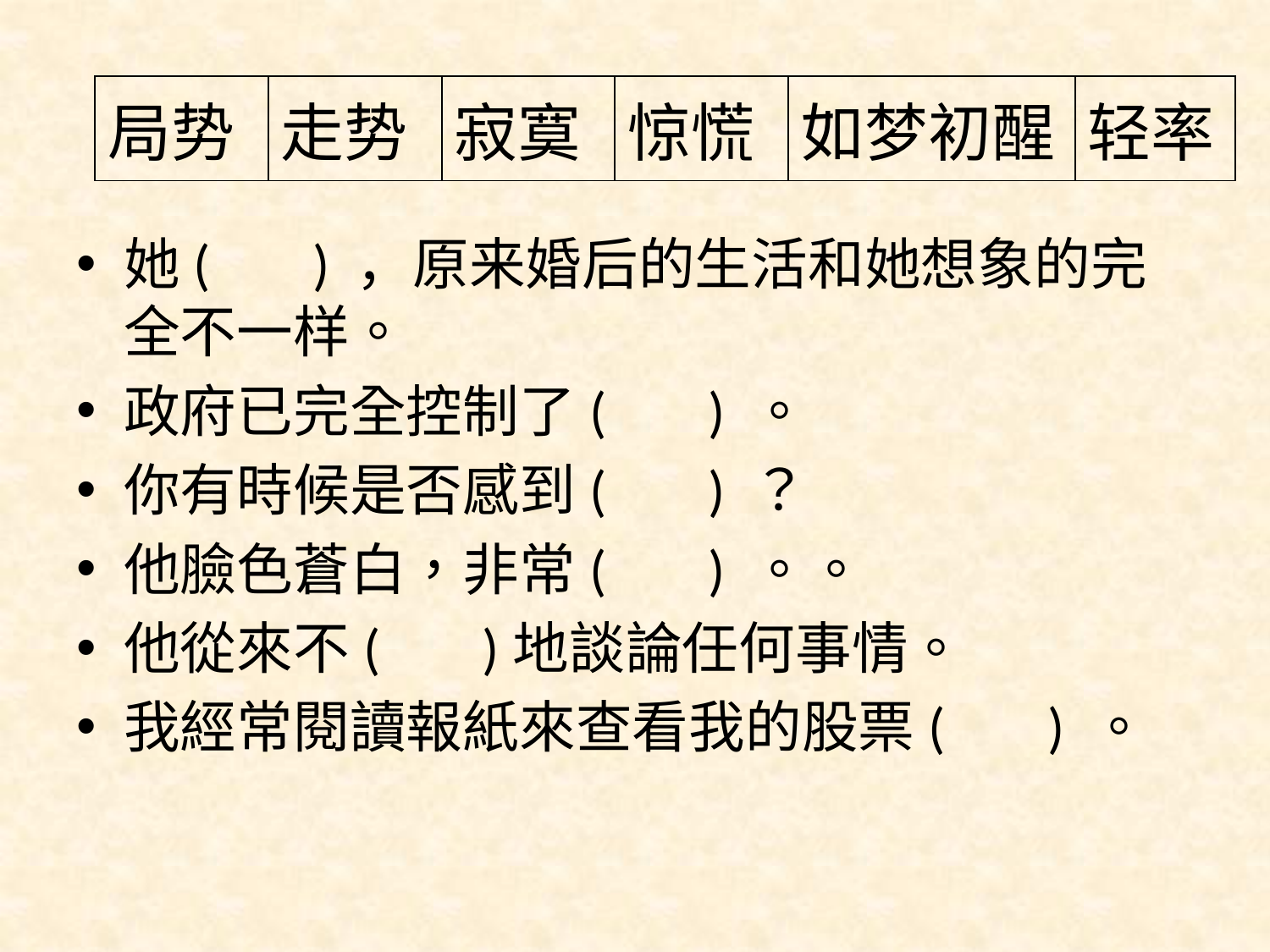

| 局势 | 走势 | 寂寞 | 惊慌 | 如梦初醒 | 轻率 |
| --- | --- | --- | --- | --- | --- |
她(        ) ，原来婚后的生活和她想象的完全不一样。
政府已完全控制了(        ) 。
你有時候是否感到(        ) ？
他臉色蒼白，非常(        ) 。。
他從來不(        )地談論任何事情。
我經常閱讀報紙來查看我的股票(        ) 。